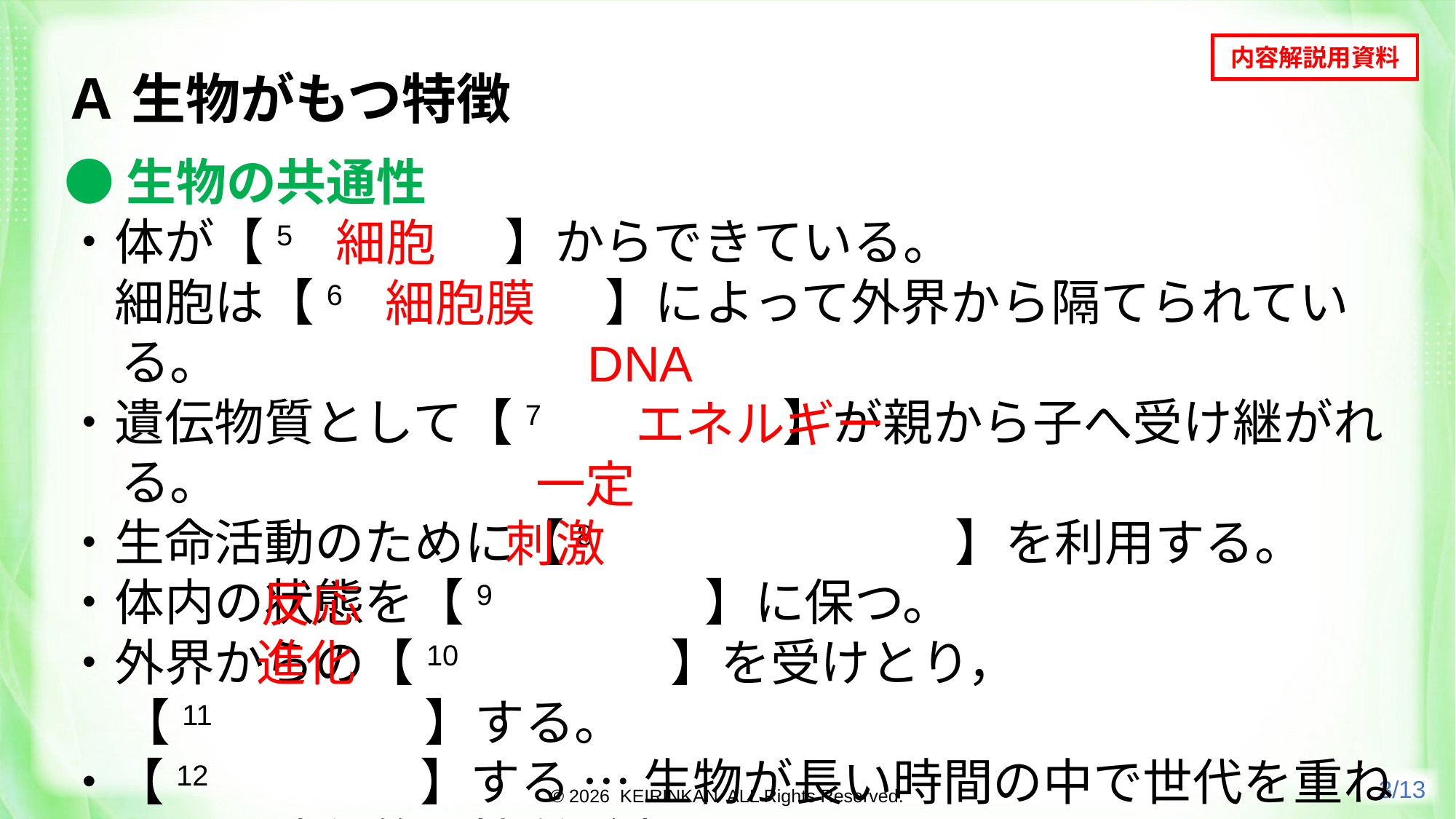

内容解説用資料
Ａ 生物がもつ特徴
●生物の共通性
・体が【5　細胞　】からできている。
　細胞は【6　細胞膜　】によって外界から隔てられている。
・遺伝物質として【7　DNA　】が親から子へ受け継がれる。
・生命活動のために【8　エネルギー　】を利用する。
・体内の状態を【9　一定　】に保つ。
・外界からの【10　刺激　】を受けとり，
【11　反応　】する。
・【12　進化　】する … 生物が長い時間の中で世代を重ねる間に遺伝的な性質が変化していくこと。
細胞
細胞膜
DNA
エネルギー
一定
刺激
反応
進化
3/13
© 2026  KEIRINKAN  ALL Rights Reserved.